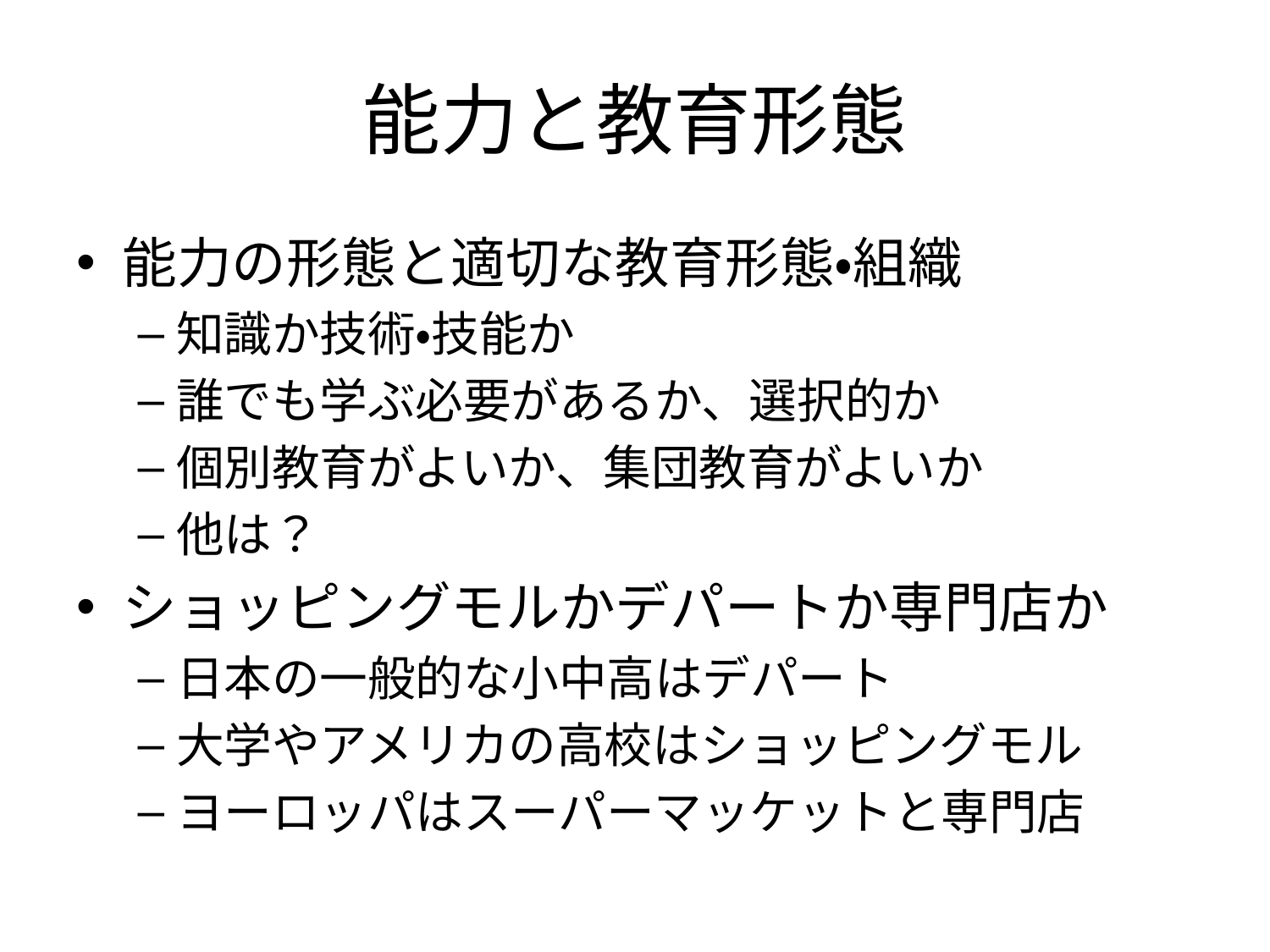

# 能力と教育形態
能力の形態と適切な教育形態・組織
知識か技術・技能か
誰でも学ぶ必要があるか、選択的か
個別教育がよいか、集団教育がよいか
他は？
ショッピングモルかデパートか専門店か
日本の一般的な小中高はデパート
大学やアメリカの高校はショッピングモル
ヨーロッパはスーパーマッケットと専門店